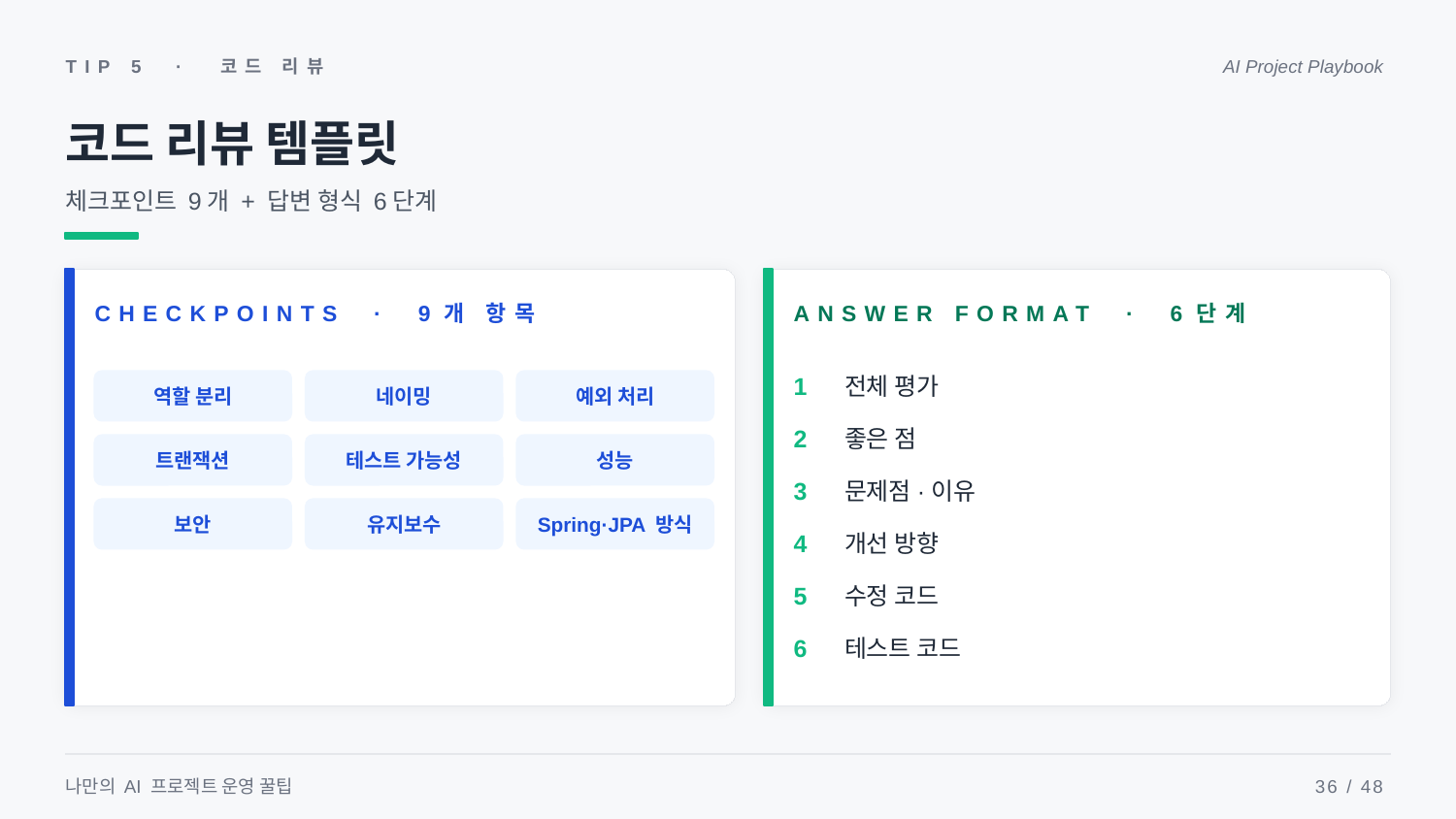

TIP 5  ·  코드 리뷰
AI Project Playbook
코드 리뷰 템플릿
체크포인트 9개 + 답변 형식 6단계

CHECKPOINTS  ·  9개 항목
ANSWER FORMAT  ·  6단계
전체 평가

1
역할 분리
예외 처리
네이밍
좋은 점
2

테스트 가능성
트랜잭션
성능
문제점·이유
3

Spring·JPA 방식
보안
유지보수
개선 방향
4
수정 코드
5
테스트 코드
6

나만의 AI 프로젝트 운영 꿀팁
36 / 48